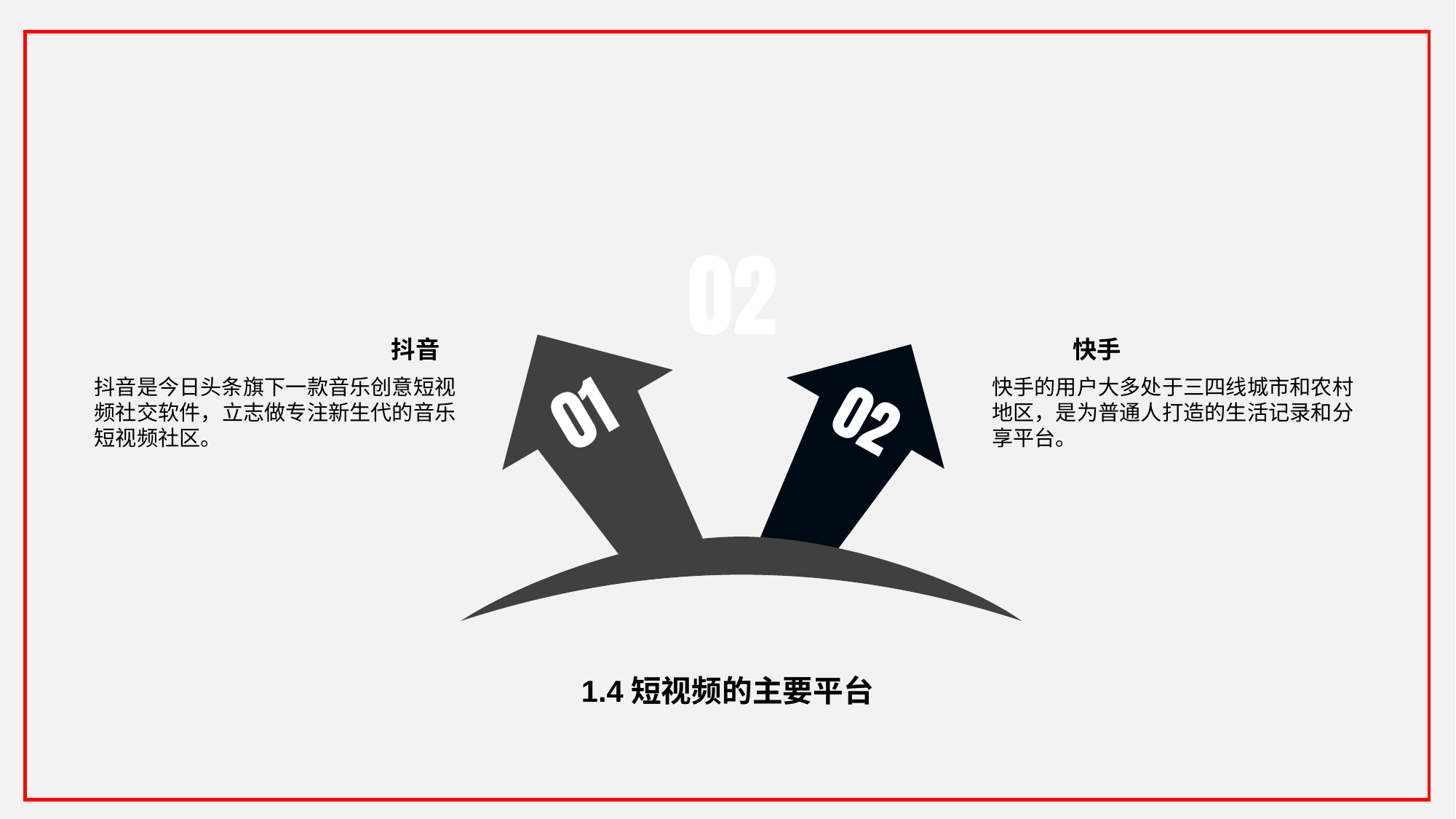

02

抖音
快手
抖音是今日头条旗下一款音乐创意短视频社交软件，立志做专注新生代的音乐短视频社区。
快手的用户大多处于三四线城市和农村地区，是为普通人打造的生活记录和分享平台。
01
02

1.4短视频的主要平台